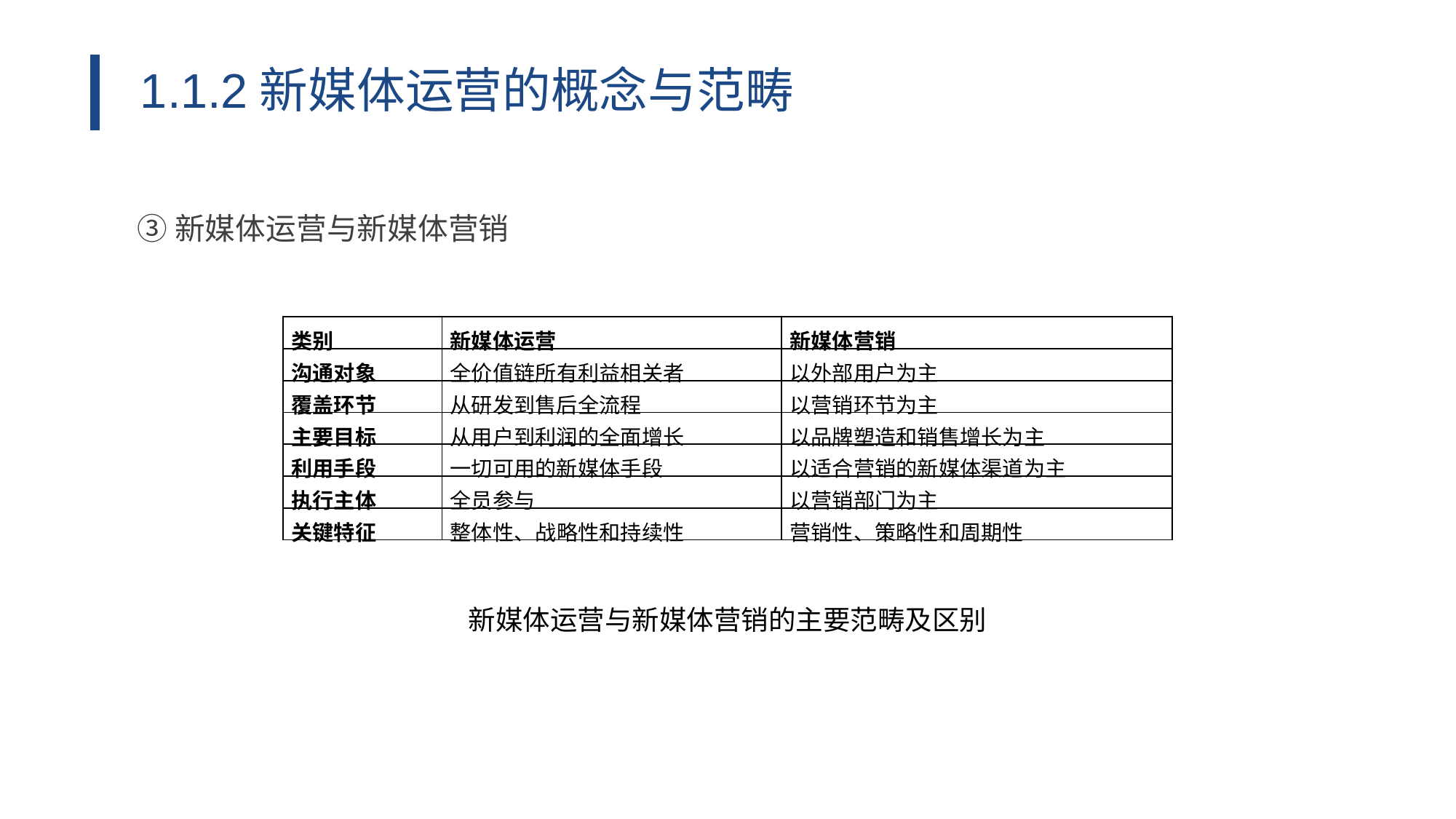

1.1.2新媒体运营的概念与范畴
③新媒体运营与新媒体营销
| 类别 | 新媒体运营 | 新媒体营销 |
| --- | --- | --- |
| 沟通对象 | 全价值链所有利益相关者 | 以外部用户为主 |
| 覆盖环节 | 从研发到售后全流程 | 以营销环节为主 |
| 主要目标 | 从用户到利润的全面增长 | 以品牌塑造和销售增长为主 |
| 利用手段 | 一切可用的新媒体手段 | 以适合营销的新媒体渠道为主 |
| 执行主体 | 全员参与 | 以营销部门为主 |
| 关键特征 | 整体性、战略性和持续性 | 营销性、策略性和周期性 |
新媒体运营与新媒体营销的主要范畴及区别